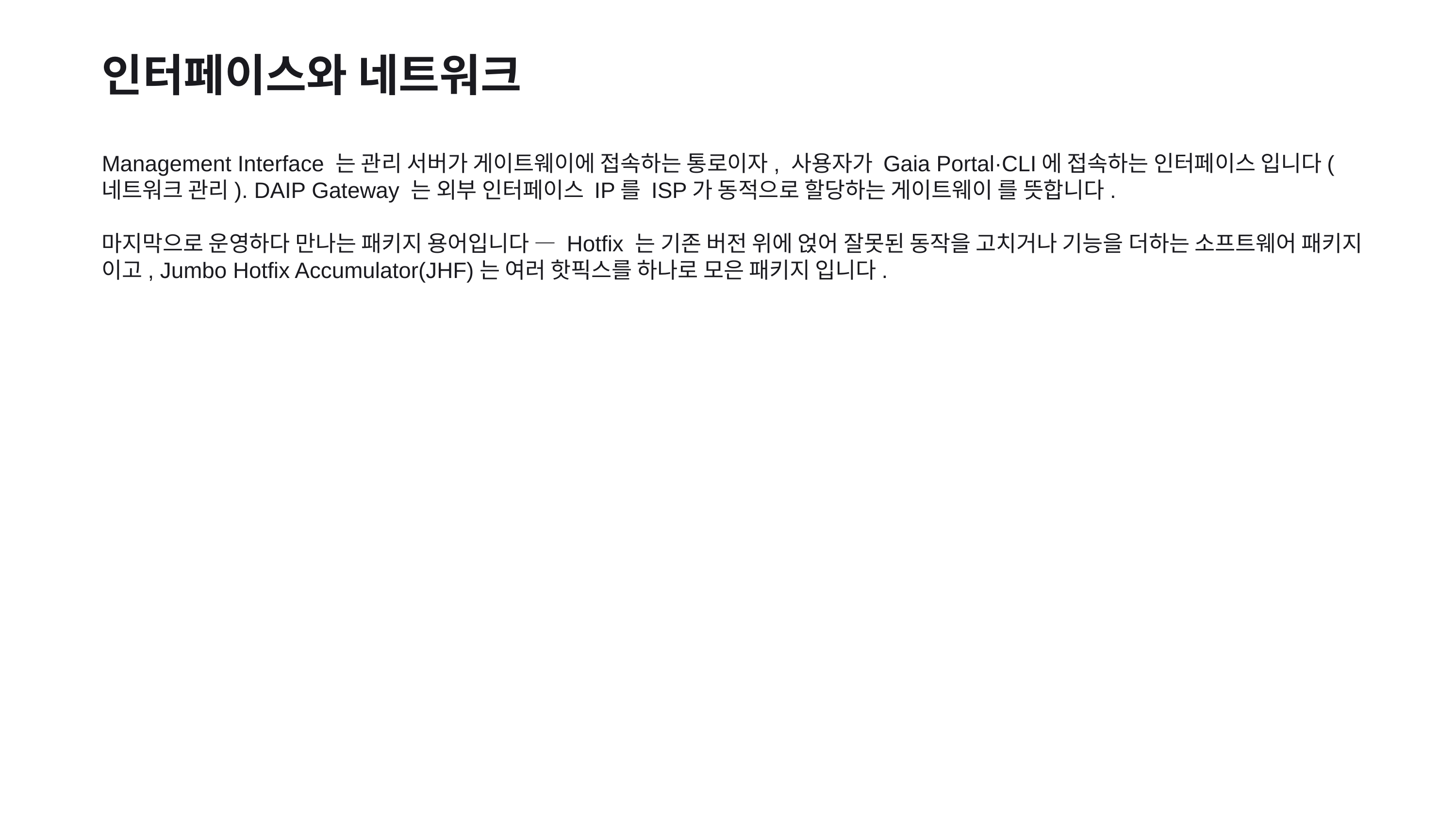

인터페이스와 네트워크
Management Interface 는 관리 서버가 게이트웨이에 접속하는 통로이자, 사용자가 Gaia Portal·CLI에 접속하는 인터페이스 입니다(네트워크 관리). DAIP Gateway 는 외부 인터페이스 IP를 ISP가 동적으로 할당하는 게이트웨이 를 뜻합니다.

마지막으로 운영하다 만나는 패키지 용어입니다 — Hotfix 는 기존 버전 위에 얹어 잘못된 동작을 고치거나 기능을 더하는 소프트웨어 패키지 이고, Jumbo Hotfix Accumulator(JHF)는 여러 핫픽스를 하나로 모은 패키지 입니다.